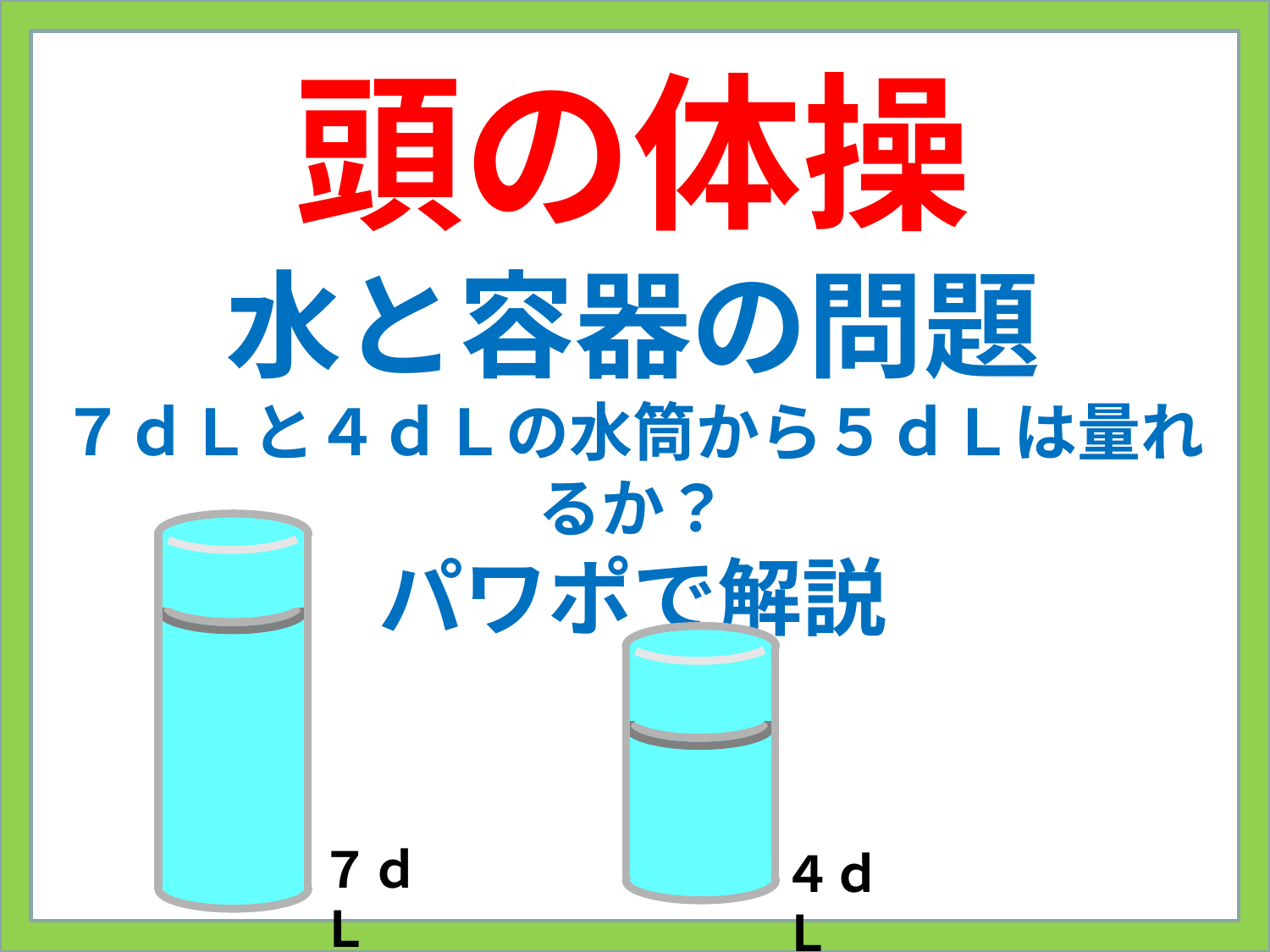

# 頭の体操
水と容器の問題
７ｄＬと４ｄＬの水筒から５ｄＬは量れるか？
パワポで解説

７ｄＬ
４ｄＬ